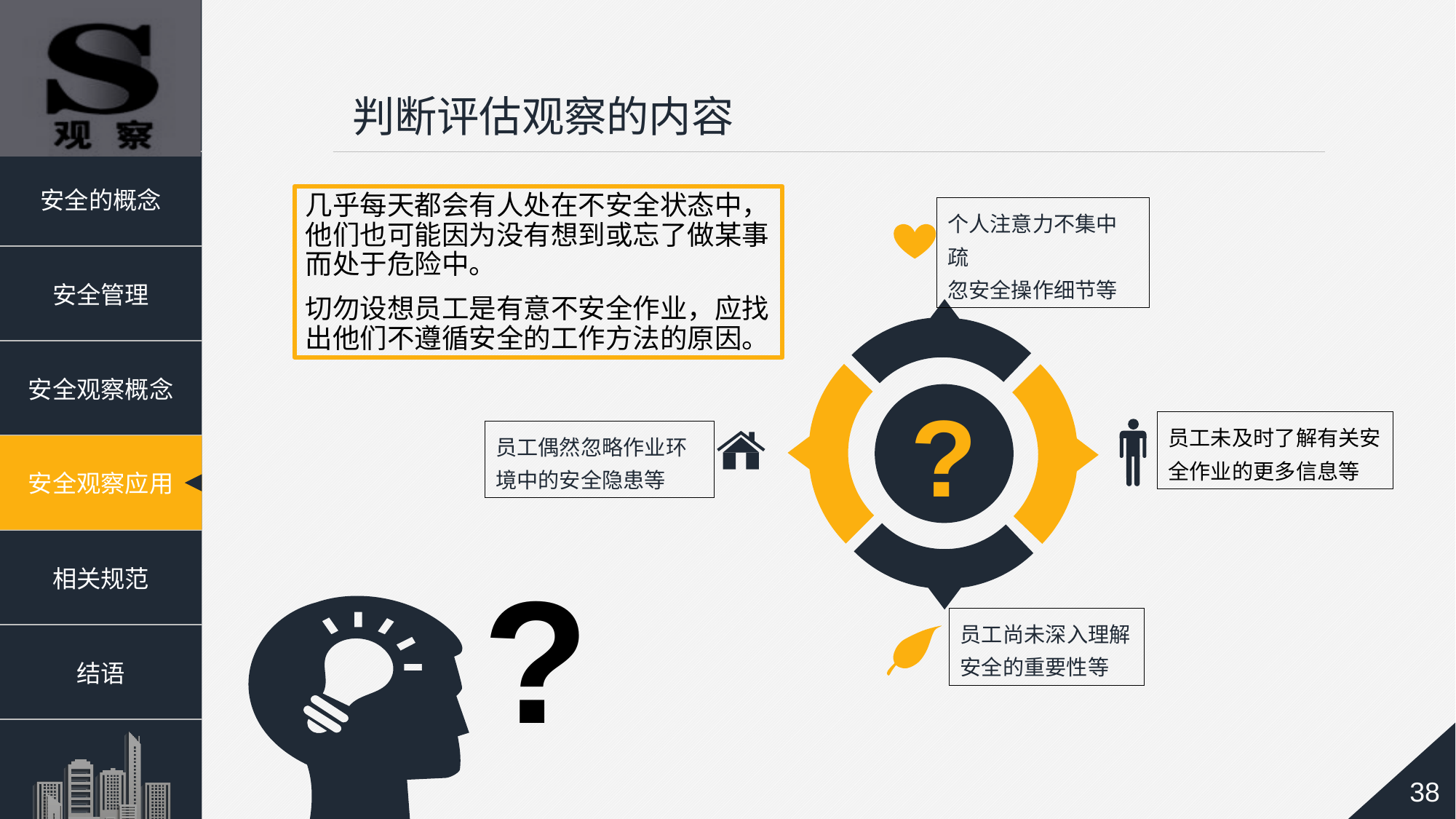

判断评估观察的内容
几乎每天都会有人处在不安全状态中，他们也可能因为没有想到或忘了做某事而处于危险中。
切勿设想员工是有意不安全作业，应找出他们不遵循安全的工作方法的原因。
个人注意力不集中疏
忽安全操作细节等

?

员工未及时了解有关安全作业的更多信息等

员工偶然忽略作业环境中的安全隐患等

?

员工尚未深入理解
安全的重要性等